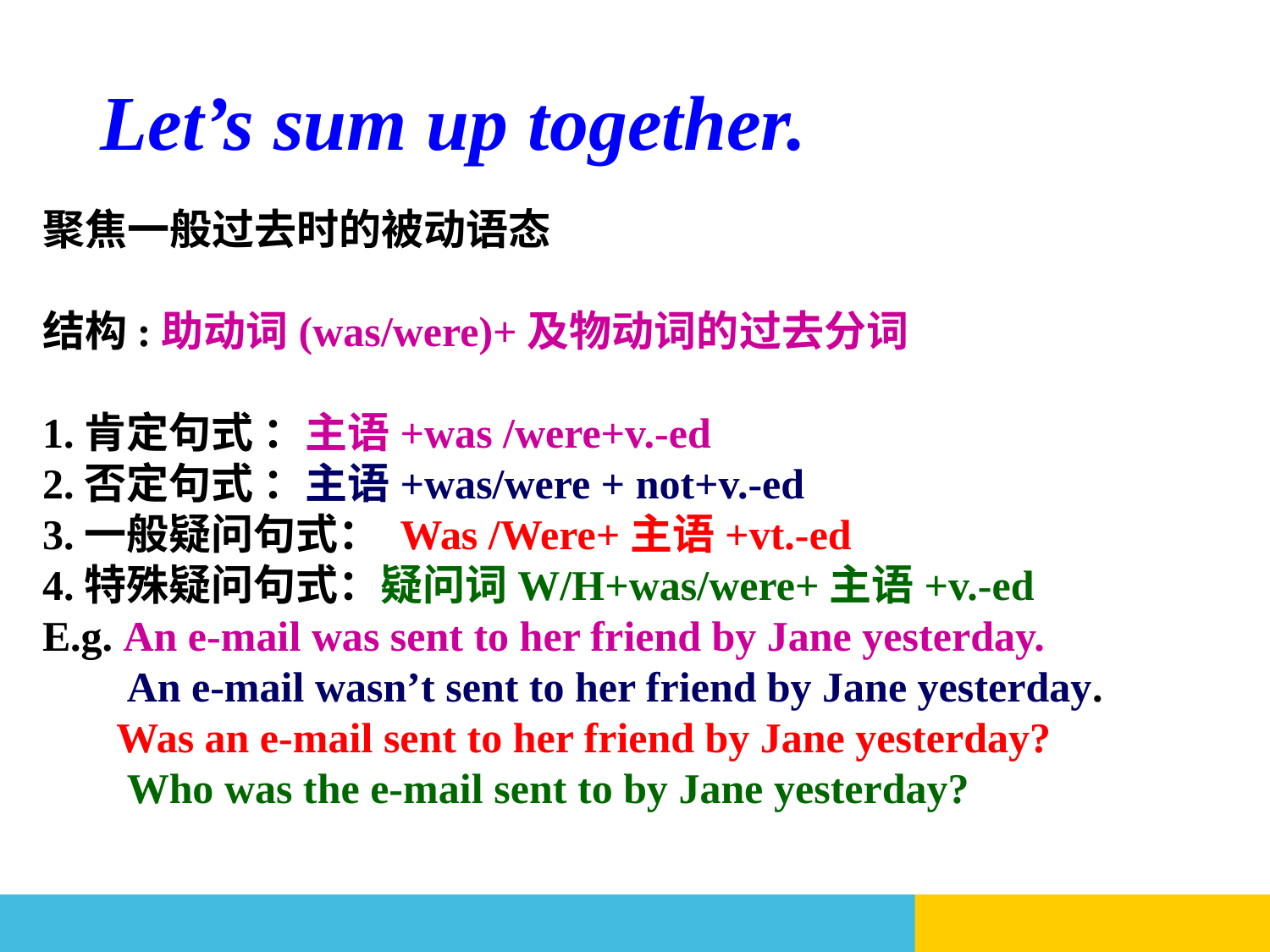

Let’s sum up together.

聚焦一般过去时的被动语态

结构:助动词(was/were)+及物动词的过去分词

1.肯定句式 ：主语+was /were+v.-ed
2.否定句式 ：主语+was/were + not+v.-ed
3.一般疑问句式： Was /Were+主语+vt.-ed
4.特殊疑问句式：疑问词W/H+was/were+主语+v.-ed
E.g. An e-mail was sent to her friend by Jane yesterday.
        An e-mail wasn’t sent to her friend by Jane yesterday.
       Was an e-mail sent to her friend by Jane yesterday?
        Who was the e-mail sent to by Jane yesterday?